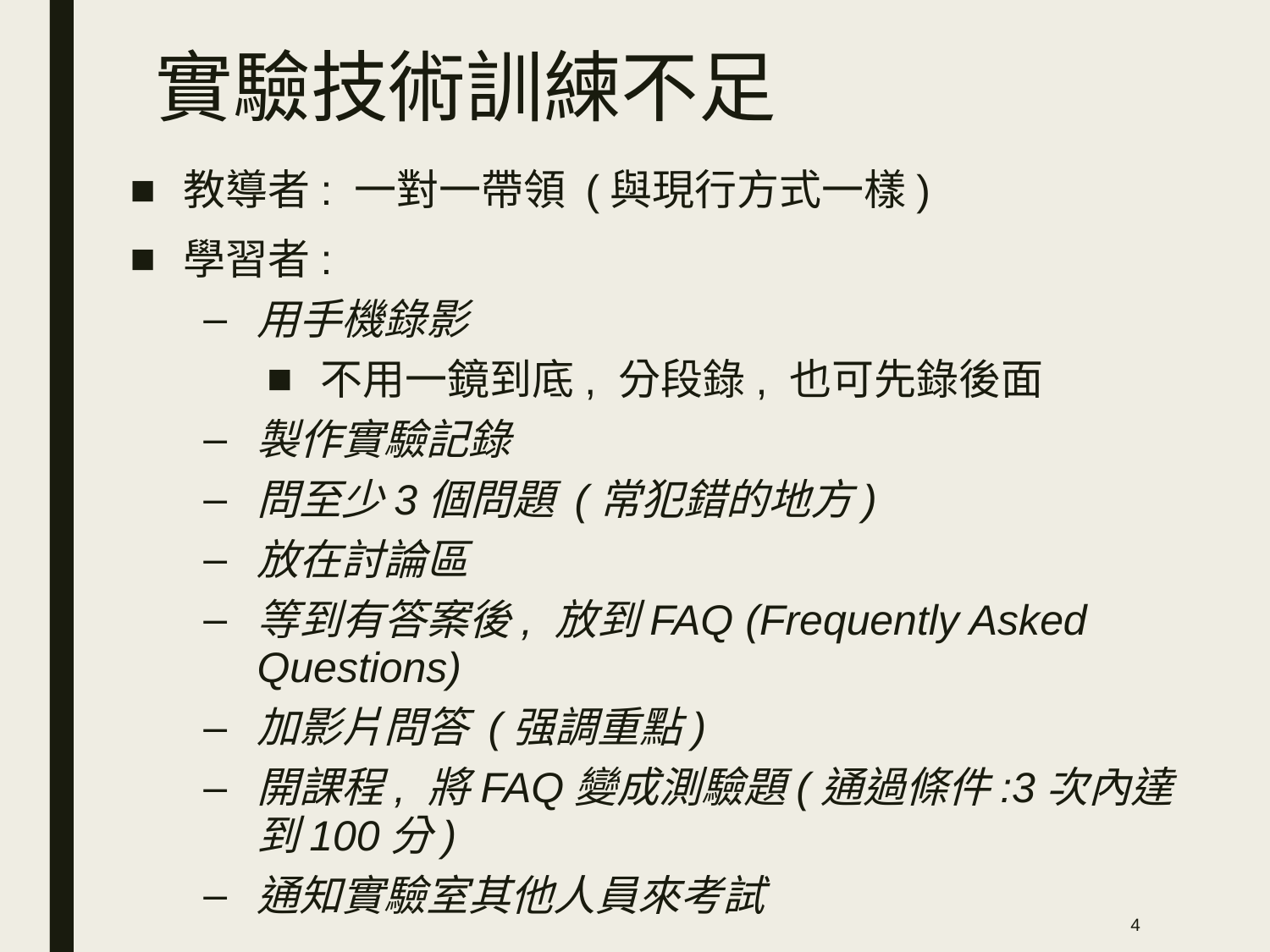

# 實驗技術訓練不足
教導者: 一對一帶領 (與現行方式一樣)
學習者:
用手機錄影
不用一鏡到底, 分段錄, 也可先錄後面
製作實驗記錄
問至少3個問題 (常犯錯的地方)
放在討論區
等到有答案後, 放到FAQ (Frequently Asked Questions)
加影片問答 (强調重點)
開課程, 將FAQ變成測驗題(通過條件:3次內達到100分)
通知實驗室其他人員來考試
4